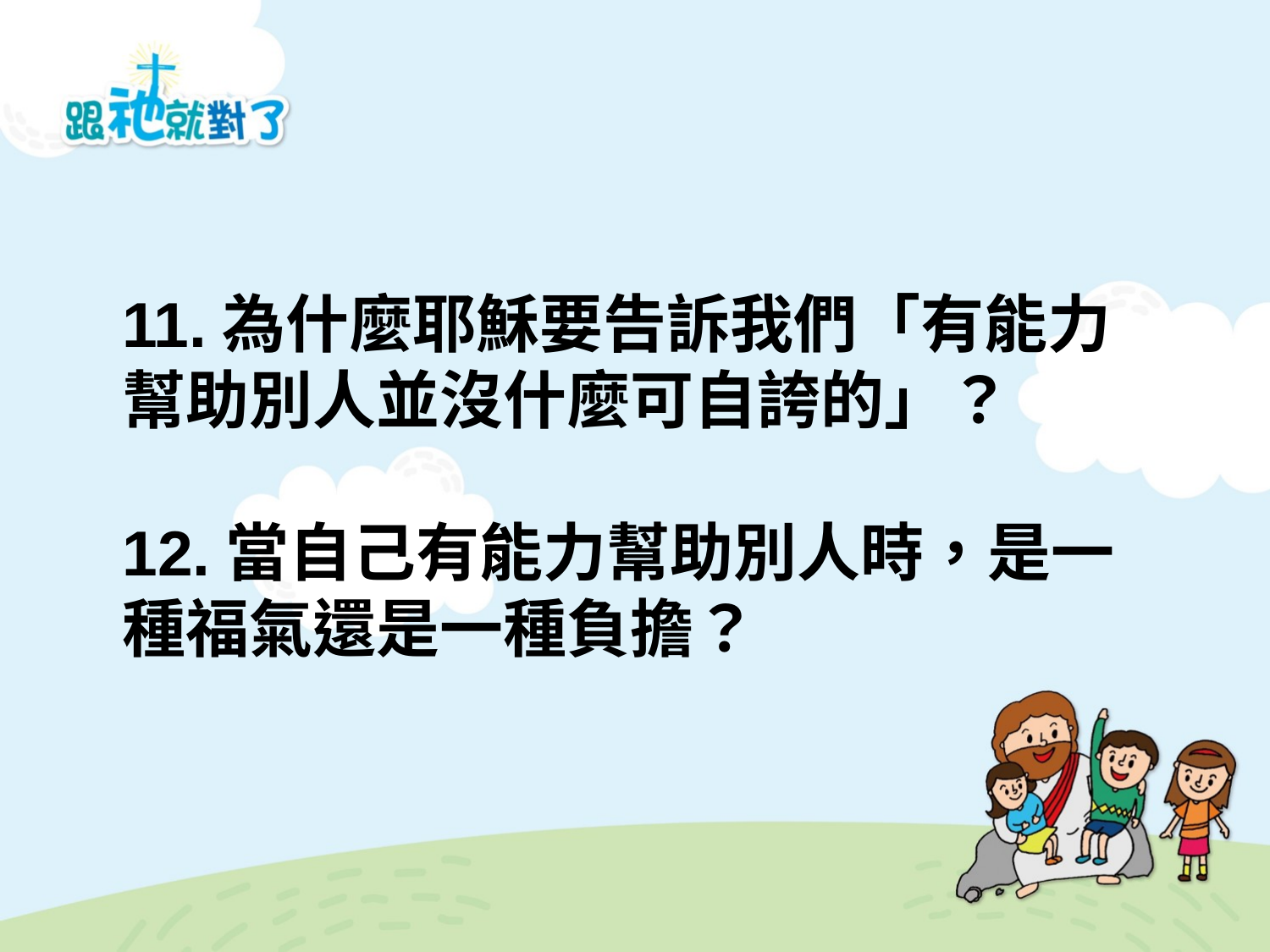

11.為什麼耶穌要告訴我們「有能力幫助別人並沒什麼可自誇的」？

12.當自己有能力幫助別人時，是一種福氣還是一種負擔？